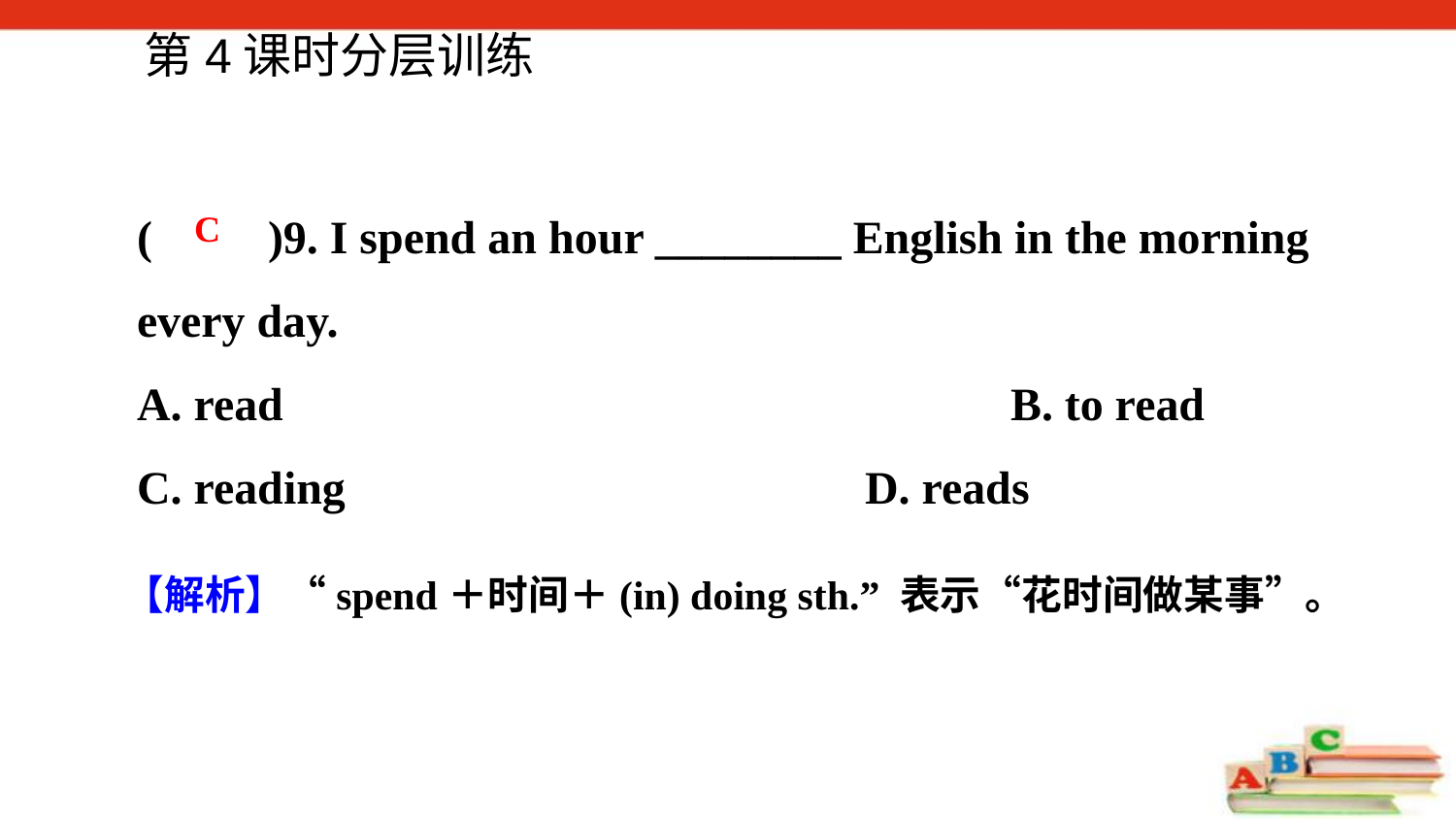

第4课时分层训练
(　　)9. I spend an hour ________ English in the morning every day.
A. read  					B. to read
C. reading  				D. reads
C
  【解析】“spend＋时间＋(in) doing sth.” 表示“花时间做某事”。